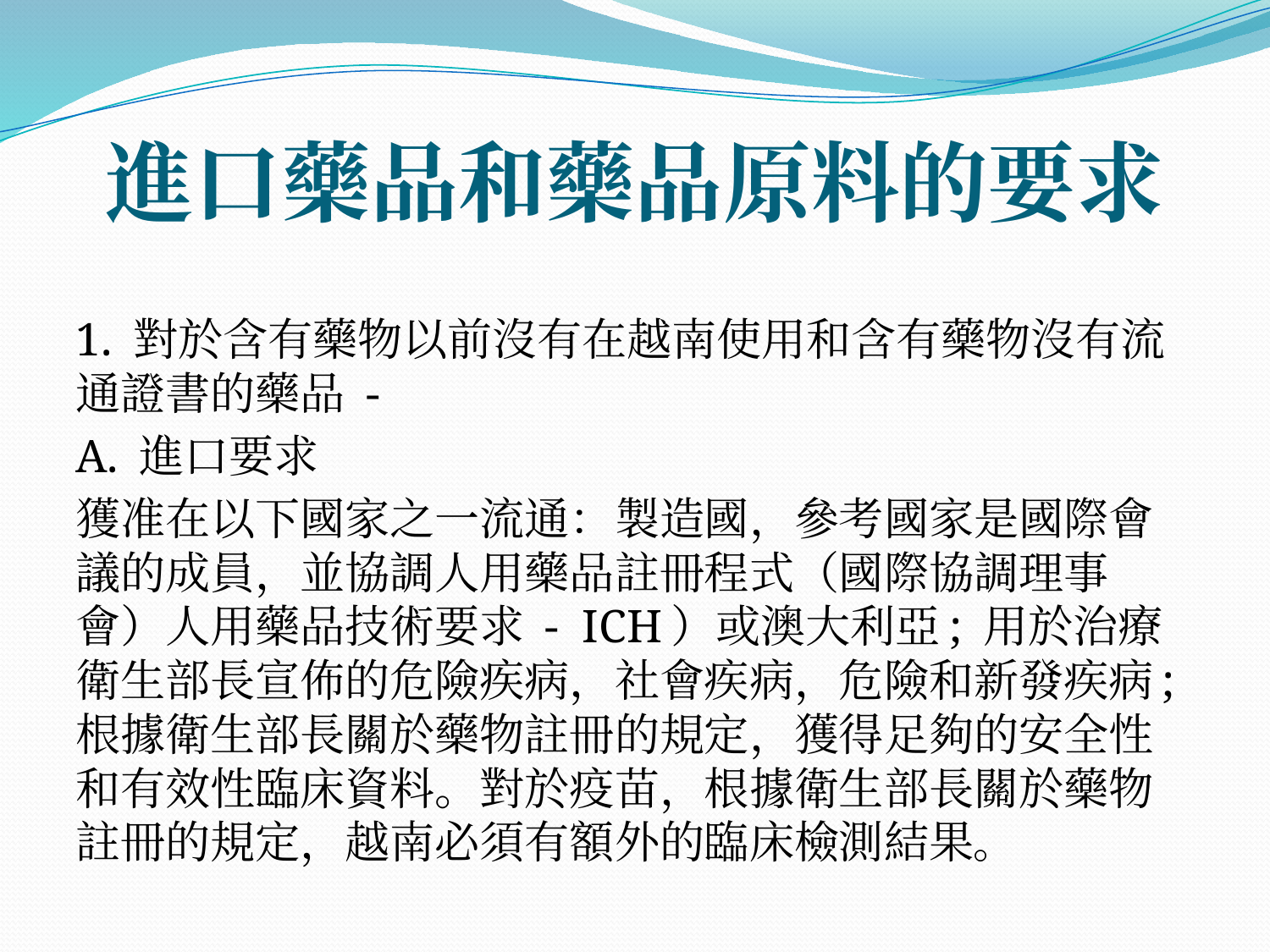

# 進口藥品和藥品原料的要求
1. 對於含有藥物以前沒有在越南使用和含有藥物沒有流通證書的藥品 -
A. 進口要求
獲准在以下國家之一流通：製造國，參考國家是國際會議的成員，並協調人用藥品註冊程式（國際協調理事會）人用藥品技術要求 -  ICH）或澳大利亞; 用於治療衛生部長宣佈的危險疾病，社會疾病，危險和新發疾病; 根據衛生部長關於藥物註冊的規定，獲得足夠的安全性和有效性臨床資料。對於疫苗，根據衛生部長關於藥物註冊的規定，越南必須有額外的臨床檢測結果。